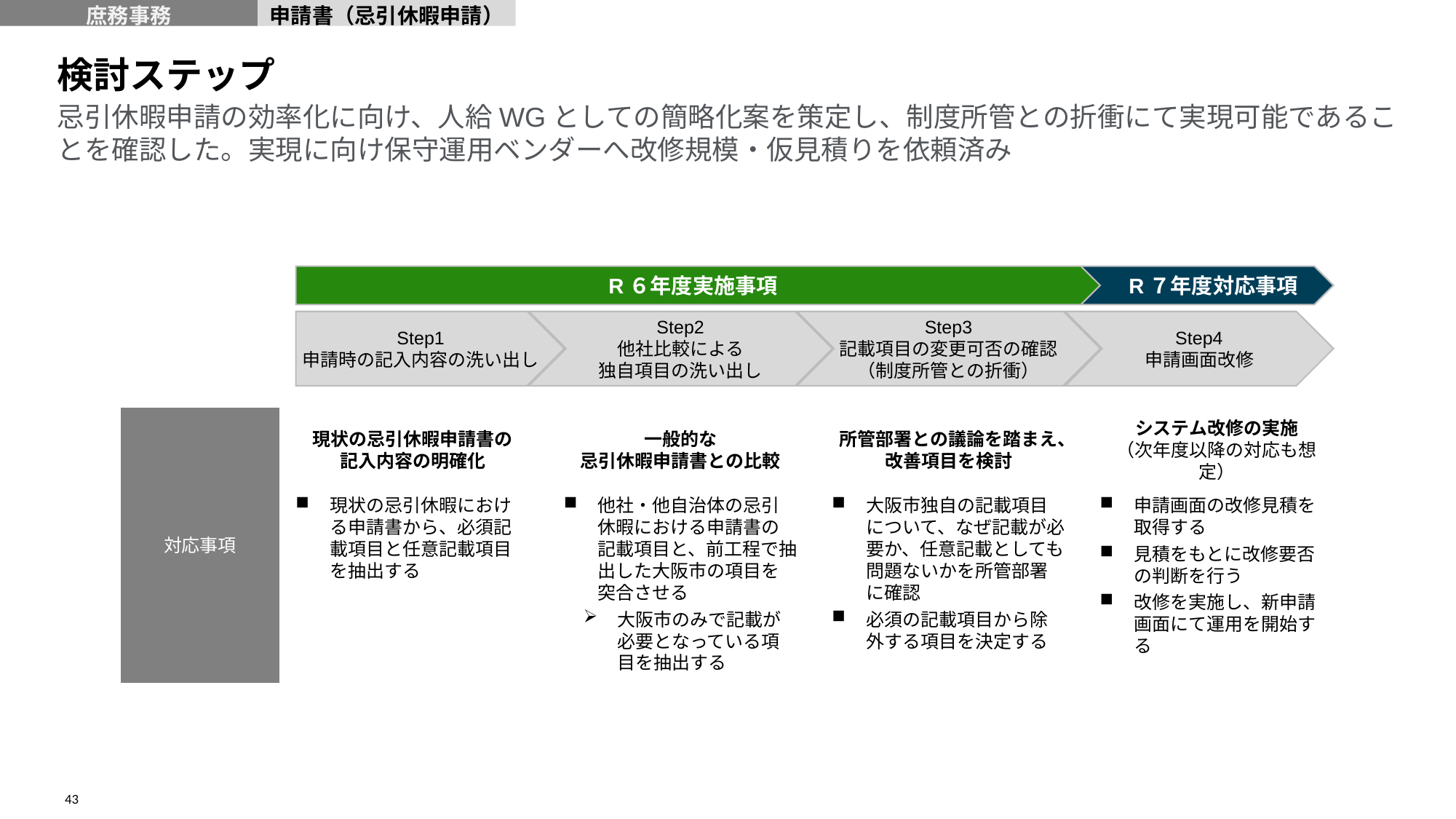

庶務事務
申請書（忌引休暇申請）
検討ステップ
# 忌引休暇申請の効率化に向け、人給WGとしての簡略化案を策定し、制度所管との折衝にて実現可能であることを確認した。実現に向け保守運用ベンダーへ改修規模・仮見積りを依頼済み
R６年度実施事項
R７年度対応事項
Step1
申請時の記入内容の洗い出し
Step2
他社比較による
独自項目の洗い出し
Step3
記載項目の変更可否の確認
（制度所管との折衝）
Step4
申請画面改修
対応事項
現状の忌引休暇申請書の
記入内容の明確化
一般的な
忌引休暇申請書との比較
所管部署との議論を踏まえ、
改善項目を検討
システム改修の実施
（次年度以降の対応も想定）
現状の忌引休暇における申請書から、必須記載項目と任意記載項目を抽出する
他社・他自治体の忌引休暇における申請書の記載項目と、前工程で抽出した大阪市の項目を突合させる
大阪市のみで記載が必要となっている項目を抽出する
大阪市独自の記載項目について、なぜ記載が必要か、任意記載としても問題ないかを所管部署に確認
必須の記載項目から除外する項目を決定する
申請画面の改修見積を取得する
見積をもとに改修要否の判断を行う
改修を実施し、新申請画面にて運用を開始する
43